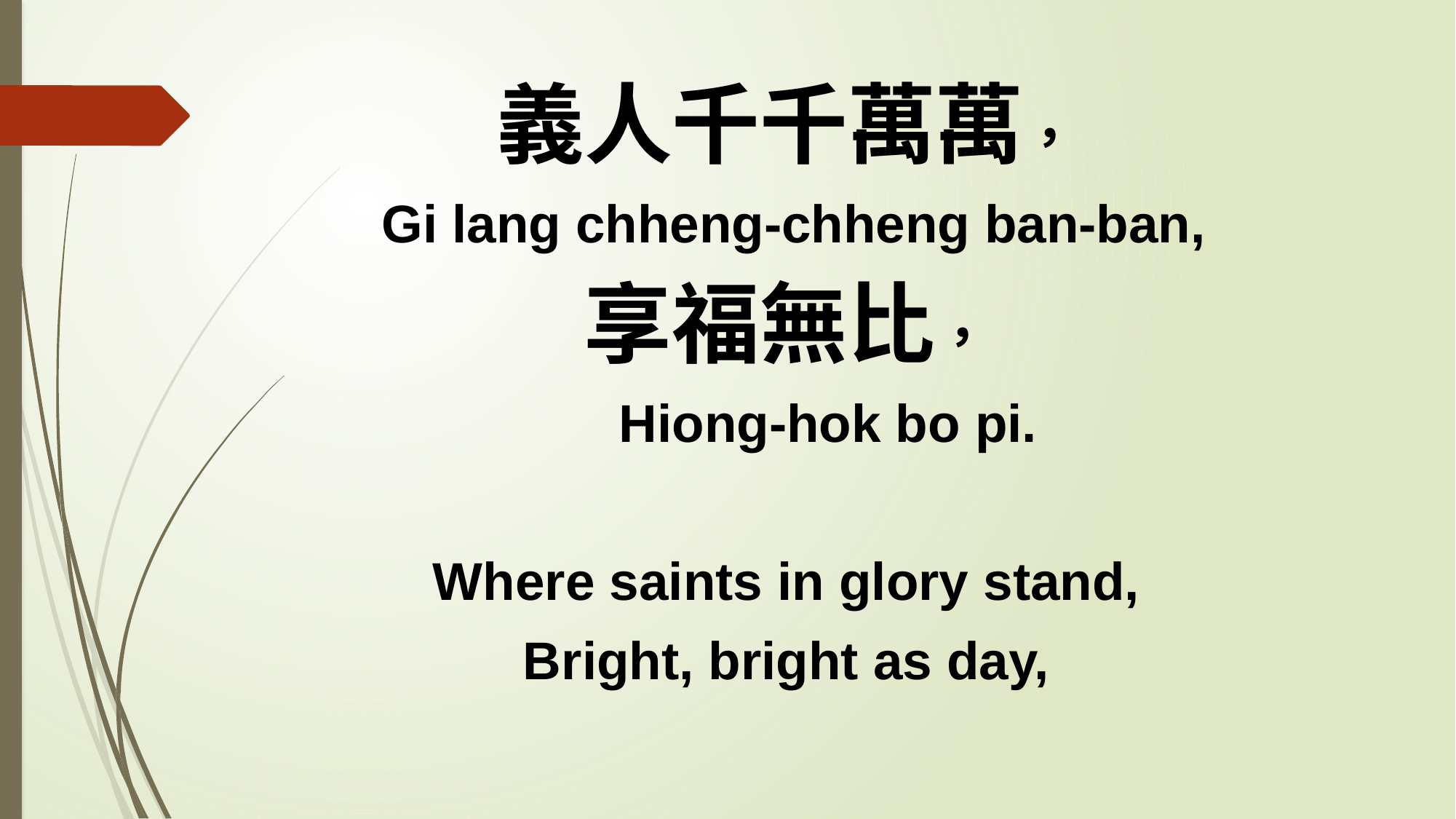

義人千千萬萬，
 Gi lang chheng-chheng ban-ban,
享福無比，
                        Hiong-hok bo pi.

Where saints in glory stand,
Bright, bright as day,